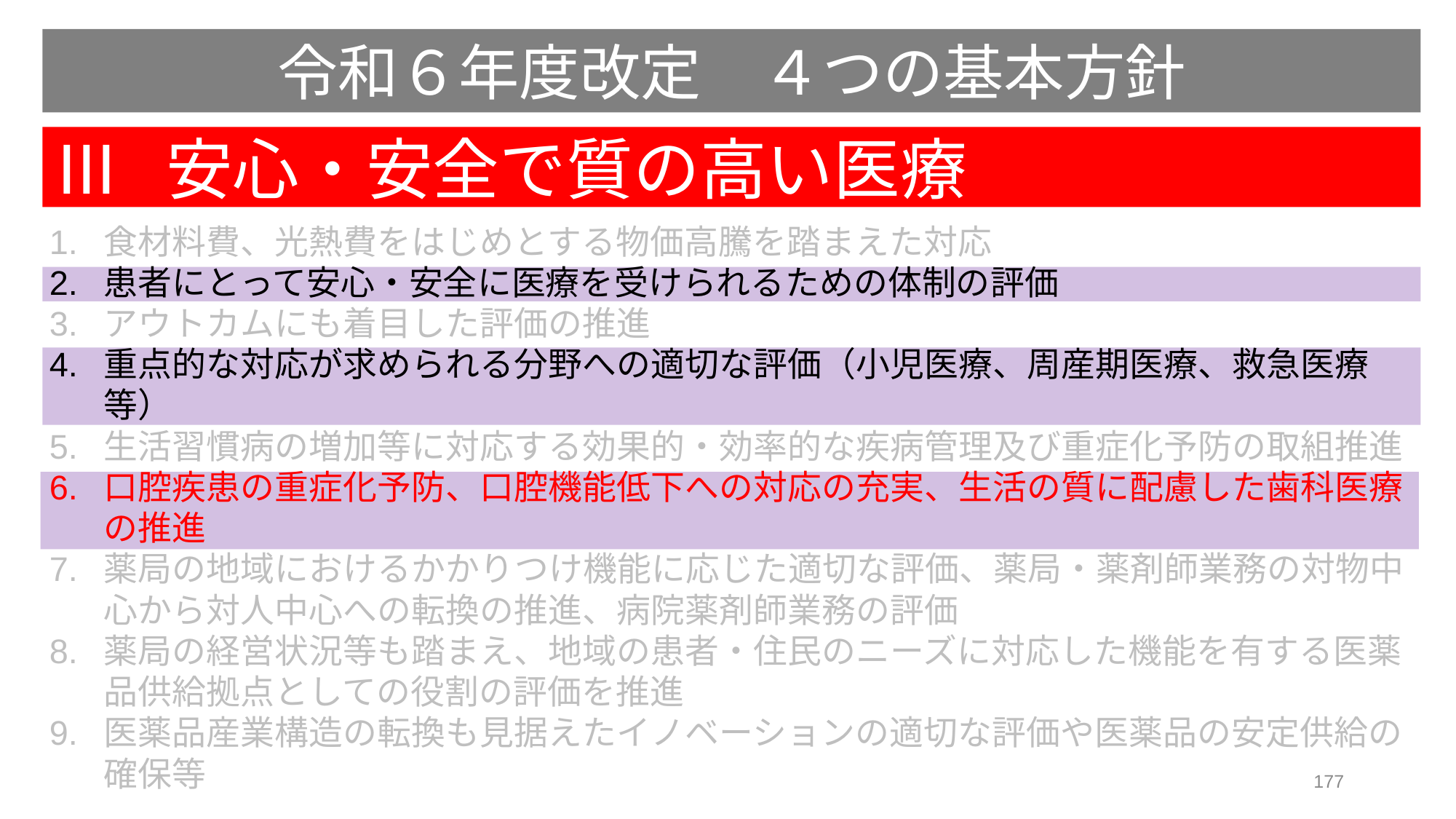

令和６年度改定　４つの基本方針
Ⅲ  安心・安全で質の高い医療
食材料費、光熱費をはじめとする物価高騰を踏まえた対応
患者にとって安心・安全に医療を受けられるための体制の評価
アウトカムにも着目した評価の推進
重点的な対応が求められる分野への適切な評価（小児医療、周産期医療、救急医療等）
生活習慣病の増加等に対応する効果的・効率的な疾病管理及び重症化予防の取組推進
口腔疾患の重症化予防、口腔機能低下への対応の充実、生活の質に配慮した歯科医療の推進
薬局の地域におけるかかりつけ機能に応じた適切な評価、薬局・薬剤師業務の対物中心から対人中心への転換の推進、病院薬剤師業務の評価
薬局の経営状況等も踏まえ、地域の患者・住民のニーズに対応した機能を有する医薬品供給拠点としての役割の評価を推進
医薬品産業構造の転換も見据えたイノベーションの適切な評価や医薬品の安定供給の確保等

177